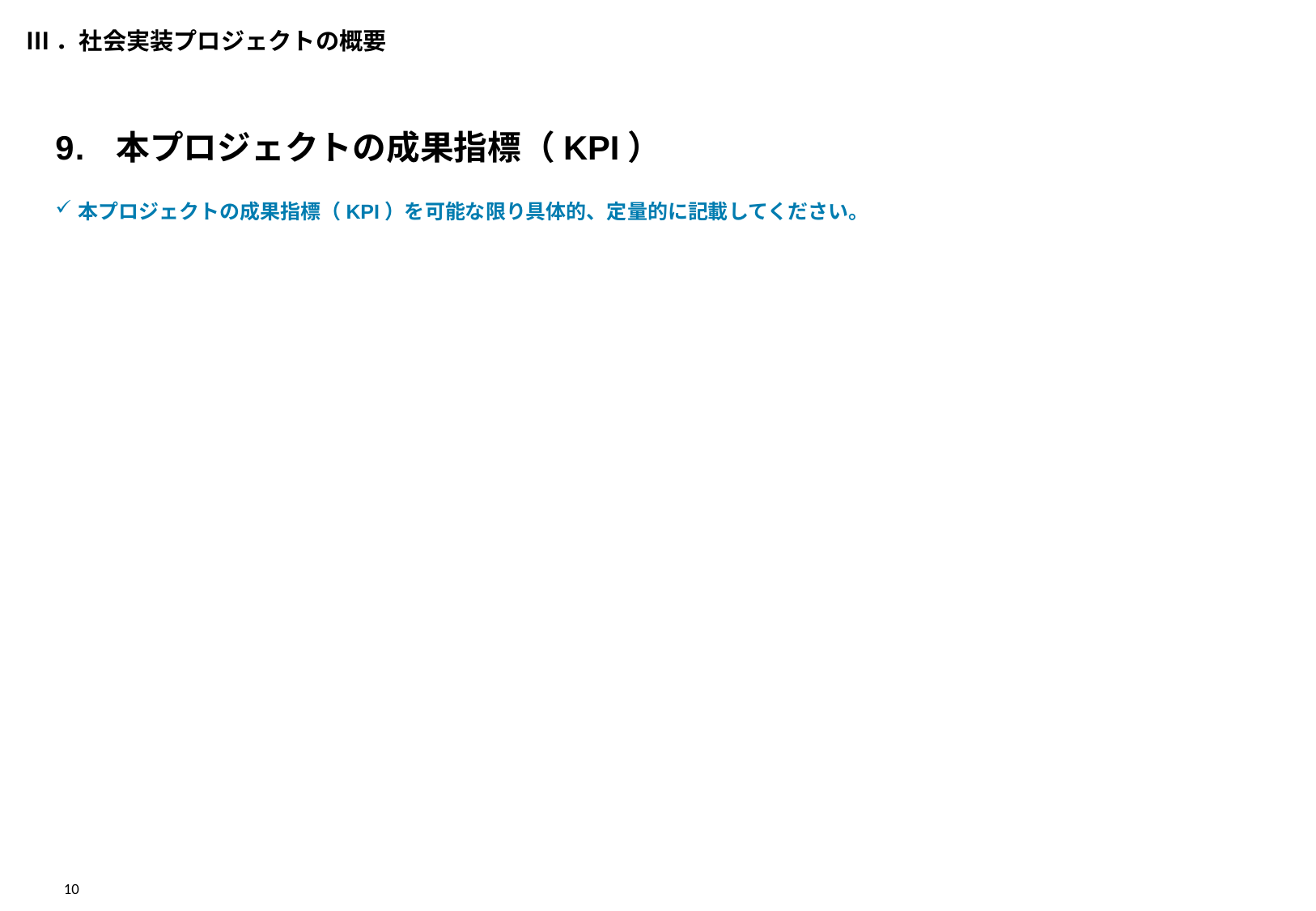

Ⅲ．社会実装プロジェクトの概要
# 本プロジェクトの成果指標（KPI）
本プロジェクトの成果指標（KPI）を可能な限り具体的、定量的に記載してください。
10